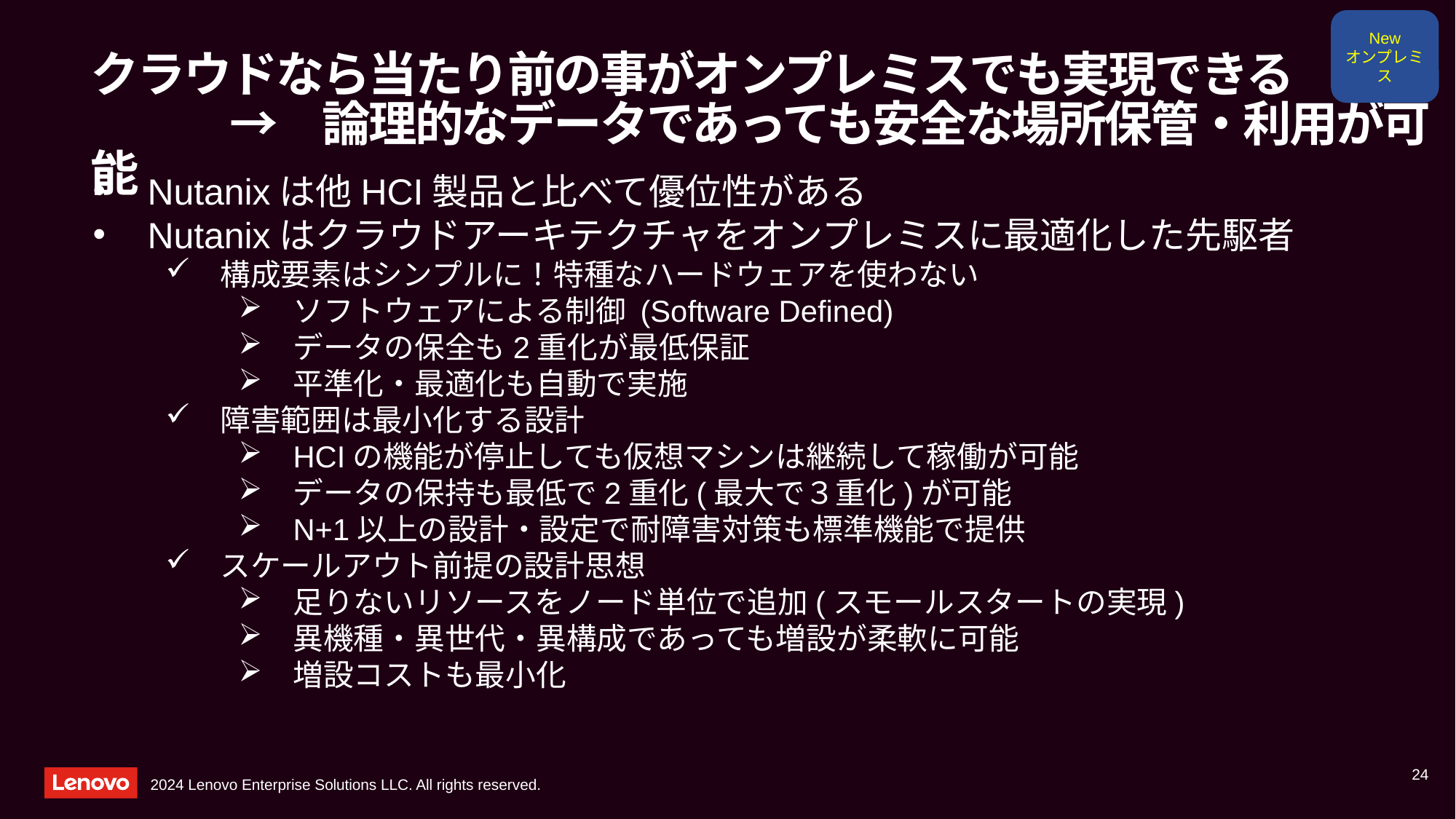

New
オンプレミス
# クラウドなら当たり前の事がオンプレミスでも実現できる 　　　→　論理的なデータであっても安全な場所保管・利用が可能
Nutanixは他HCI製品と比べて優位性がある
Nutanixはクラウドアーキテクチャをオンプレミスに最適化した先駆者
構成要素はシンプルに！特種なハードウェアを使わない
ソフトウェアによる制御 (Software Defined)
データの保全も2重化が最低保証
平準化・最適化も自動で実施
障害範囲は最小化する設計
HCIの機能が停止しても仮想マシンは継続して稼働が可能
データの保持も最低で2重化(最大で３重化)が可能
N+1以上の設計・設定で耐障害対策も標準機能で提供
スケールアウト前提の設計思想
足りないリソースをノード単位で追加(スモールスタートの実現)
異機種・異世代・異構成であっても増設が柔軟に可能
増設コストも最小化

24